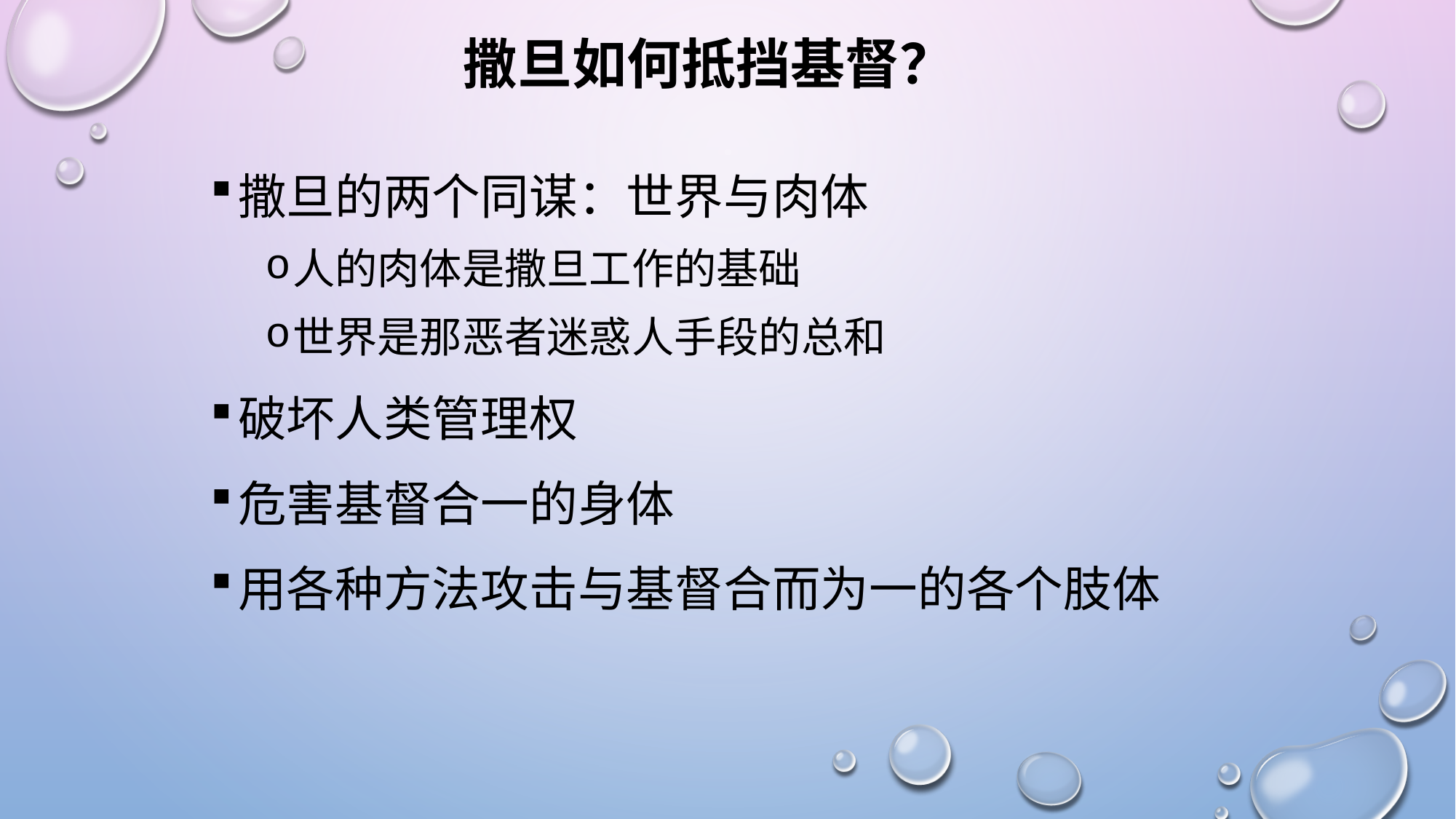

# 撒旦如何抵挡基督？
撒旦的两个同谋：世界与肉体
人的肉体是撒旦工作的基础
世界是那恶者迷惑人手段的总和
破坏人类管理权
危害基督合一的身体
用各种方法攻击与基督合而为一的各个肢体